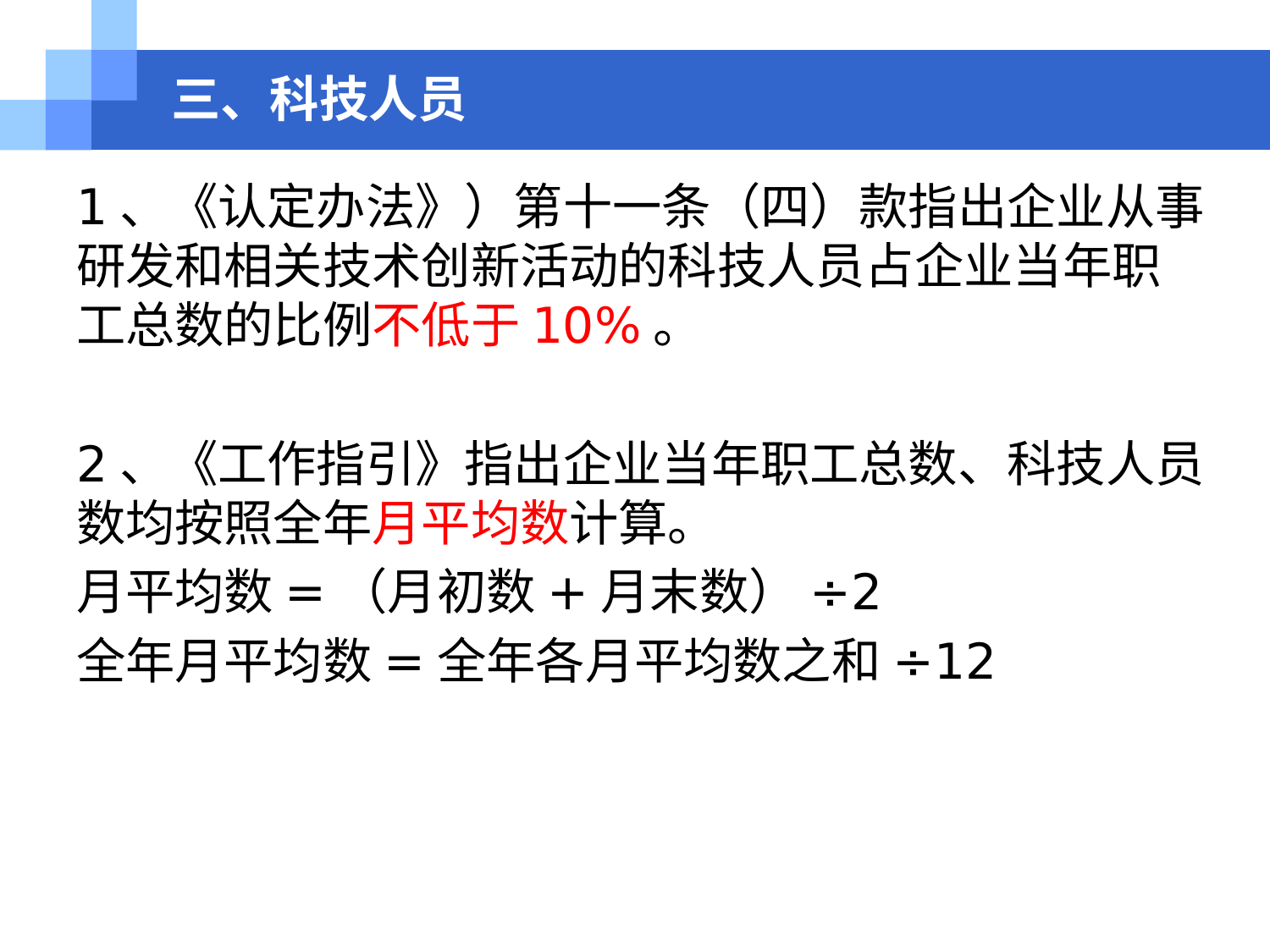

# 三、科技人员
1、《认定办法》）第十一条（四）款指出企业从事研发和相关技术创新活动的科技人员占企业当年职工总数的比例不低于10%。

2、《工作指引》指出企业当年职工总数、科技人员数均按照全年月平均数计算。
月平均数=（月初数+月末数）÷2
全年月平均数=全年各月平均数之和÷12